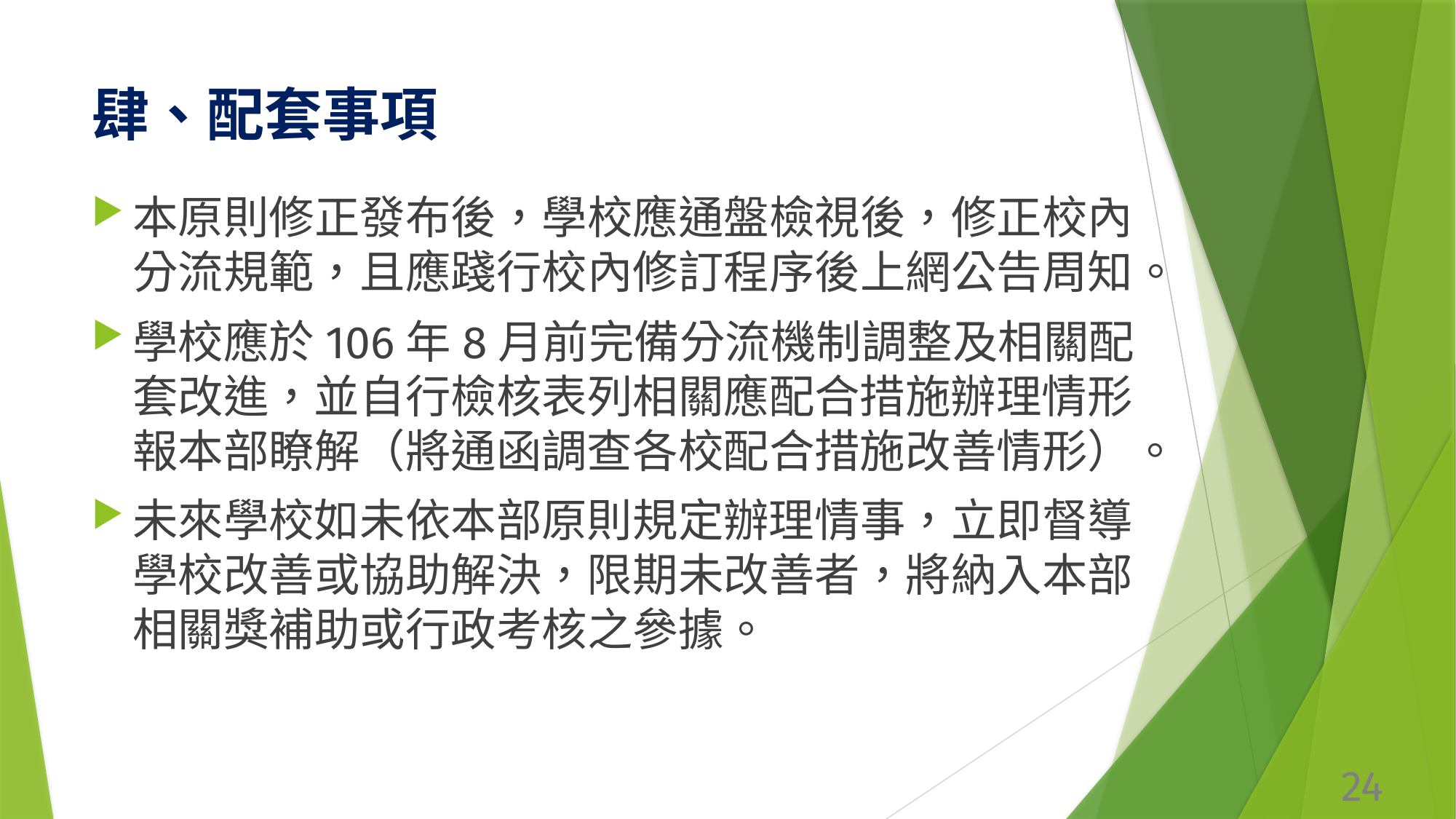

# 肆、配套事項
本原則修正發布後，學校應通盤檢視後，修正校內分流規範，且應踐行校內修訂程序後上網公告周知。
學校應於106年8月前完備分流機制調整及相關配套改進，並自行檢核表列相關應配合措施辦理情形報本部瞭解（將通函調查各校配合措施改善情形）。
未來學校如未依本部原則規定辦理情事，立即督導學校改善或協助解決，限期未改善者，將納入本部相關獎補助或行政考核之參據。
24